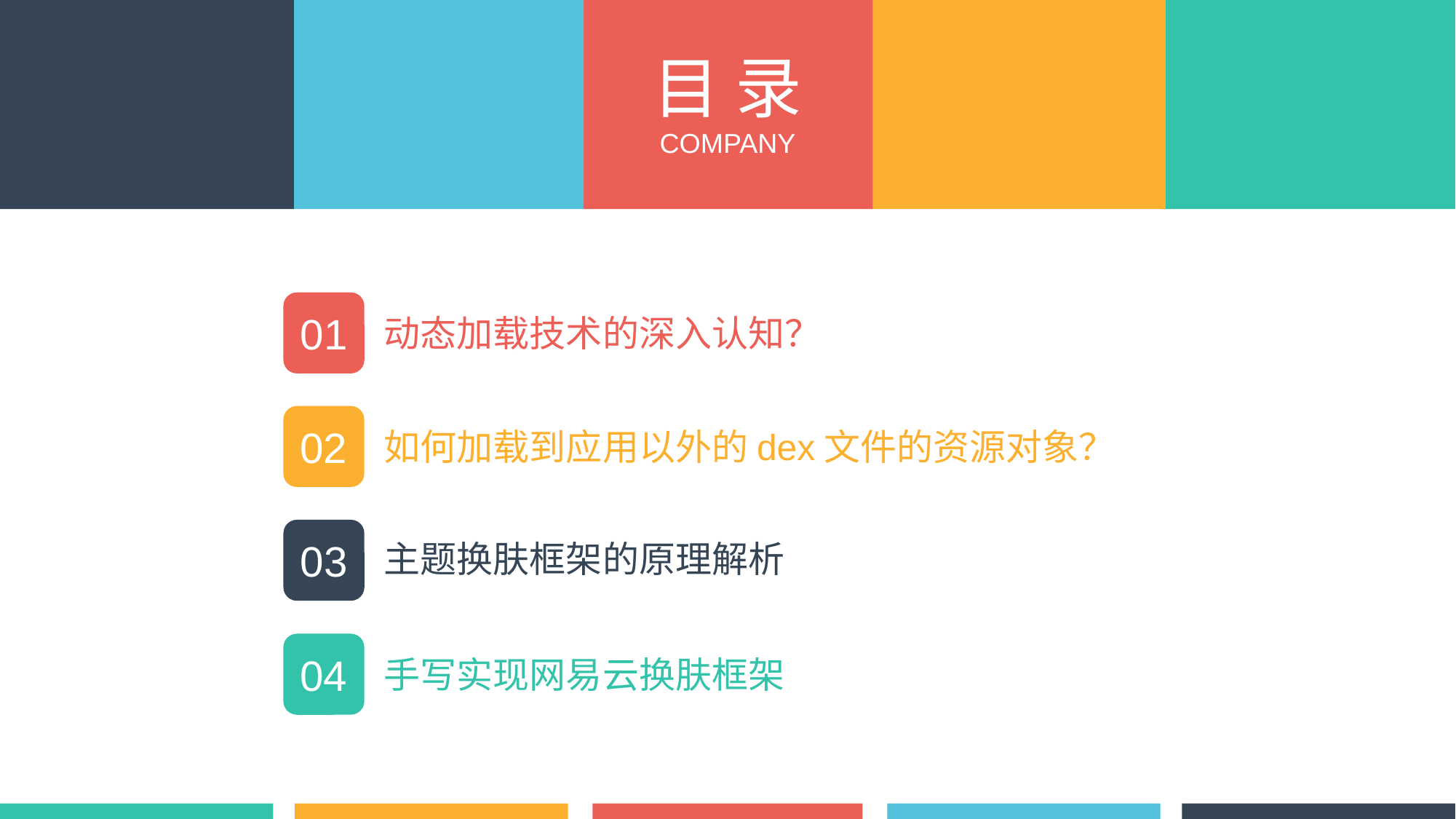

目 录
COMPANY
01
动态加载技术的深入认知？
02
如何加载到应用以外的dex文件的资源对象？
03
主题换肤框架的原理解析
04
手写实现网易云换肤框架